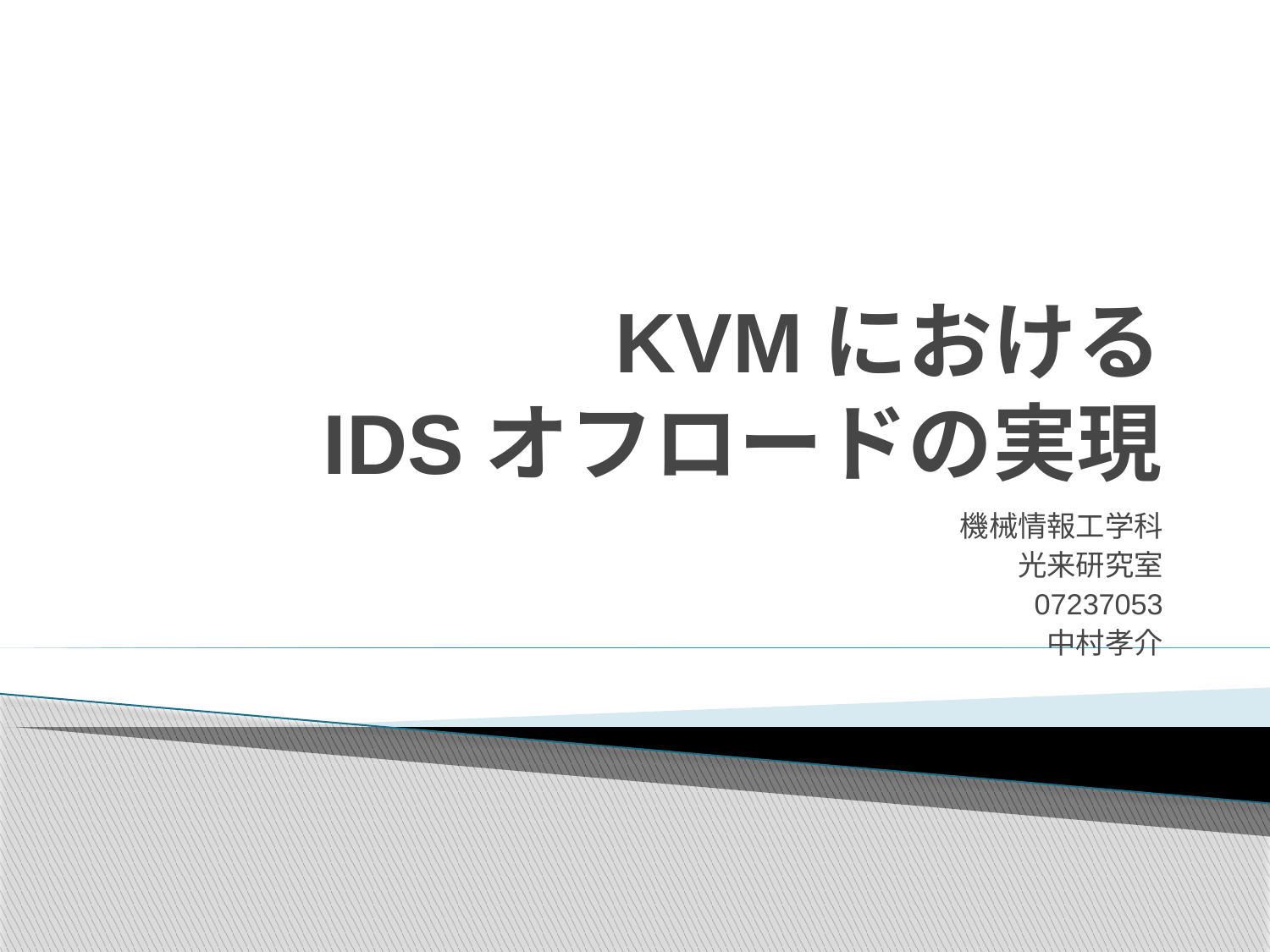

# KVMにおける IDSオフロードの実現
機械情報工学科
光来研究室
07237053
中村孝介